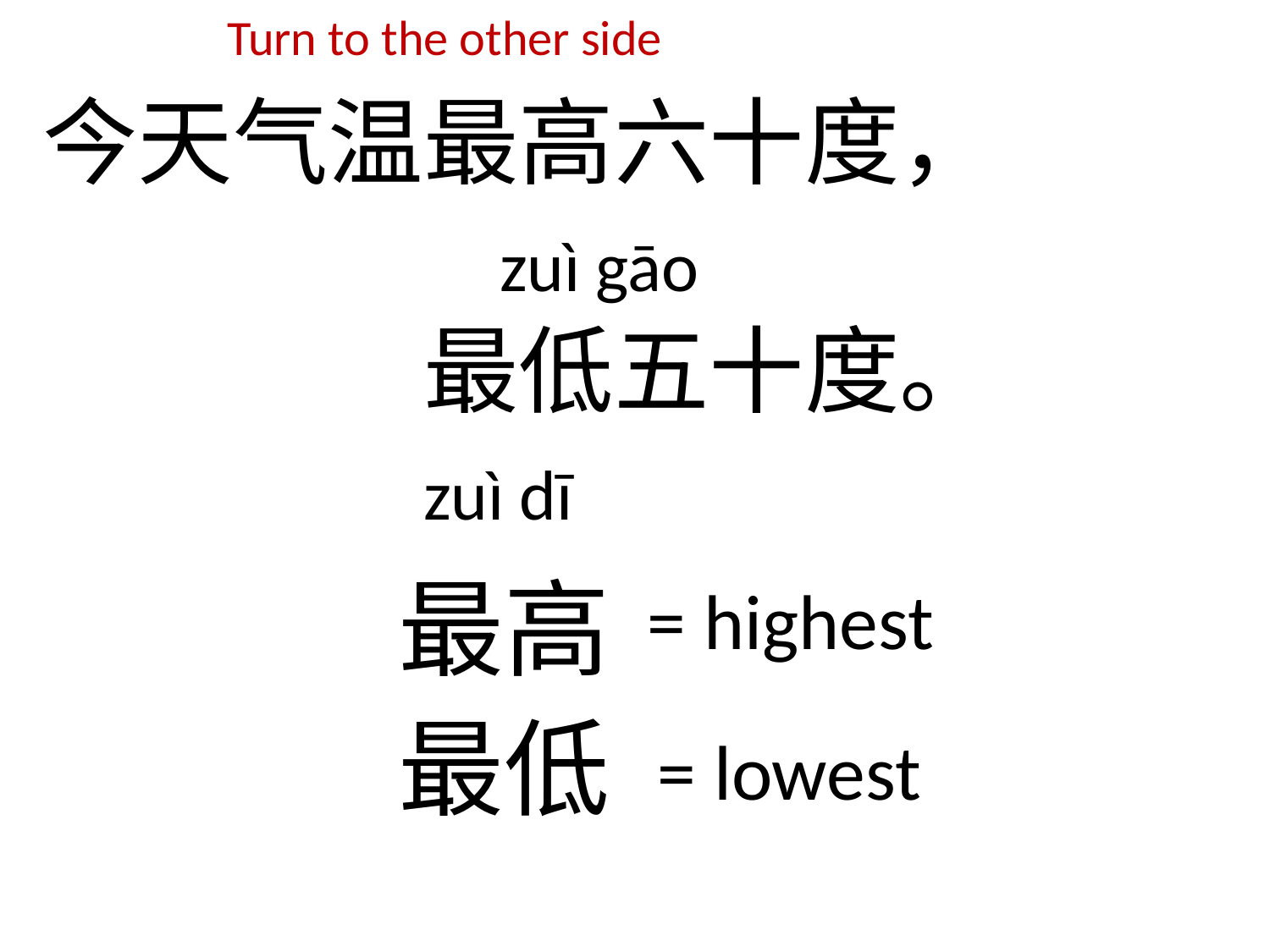

Turn to the other side
今天气温最高六十度，
        zuì gāo
			最低五十度。
		 	zuì dī

最高
= highest
最低
= lowest